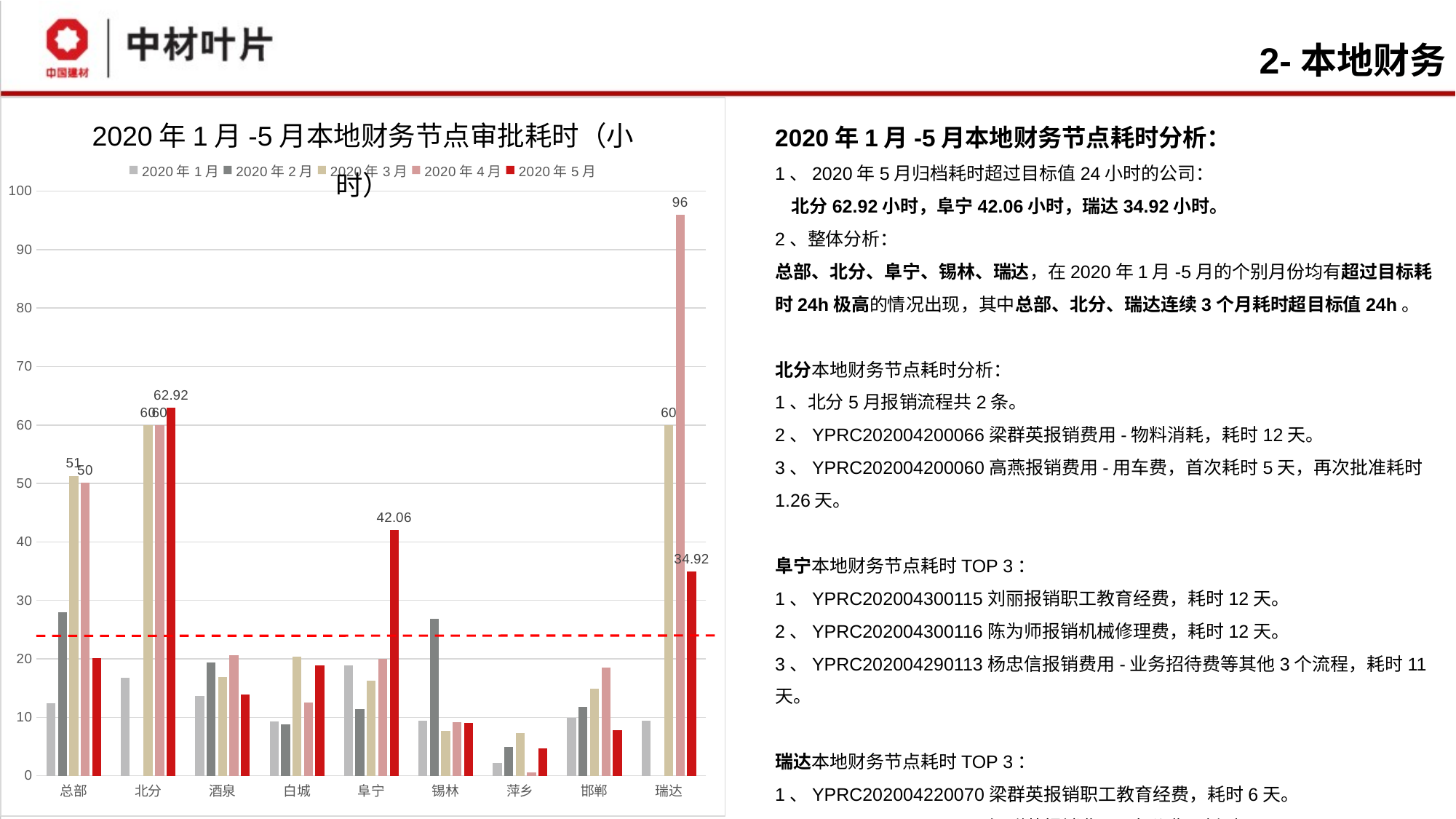

# 2-本地财务

### Chart

| Category | 2020年1月 | 2020年2月 | 2020年3月 | 2020年4月 | 2020年5月 |
|---|---|---|---|---|---|
| 总部 | 12.4021053997899 | 27.9885353537022 | 51.3251792114837 | 50.1061473429993 | 20.0696257172639 |
| 北分 | 16.7443981476244 | None | 60.0 | 60.0 | 62.9180952380827 |
| 酒泉 | 13.7151153846205 | 19.3706277779548 | 16.8592771464742 | 20.6368981481355 | 13.8927478632433 |
| 白城 | 9.26581249999726 | 8.77526819915912 | 20.332728758064 | 12.5173941799065 | 18.8783009259321 |
| 阜宁 | 18.9208545377251 | 11.4314398147981 | 16.3189566929666 | 20.0284702093391 | 42.0631758530164 |
| 锡林 | 9.39125295502921 | 26.832504708095 | 7.7204250333668 | 9.12628182870685 | 9.07790123457173 |
| 萍乡 | 2.24219907406465 | 4.9661111114388 | 7.24137115827266 | 0.615753968242124 | 4.6566868686784 |
| 邯郸 | 9.95101139592365 | 11.7498148147437 | 14.9090586421468 | 18.5108744855841 | 7.74609809027061 |
| 瑞达 | 9.38002583978232 | None | 60.0 | 96.0 | 34.919007936505 |
2020年1月-5月本地财务节点审批耗时（小时）
2020年1月-5月本地财务节点耗时分析：
1、2020年5月归档耗时超过目标值24小时的公司：
   北分62.92小时，阜宁42.06小时，瑞达34.92小时。
2、整体分析：
总部、北分、阜宁、锡林、瑞达，在2020年1月-5月的个别月份均有超过目标耗时24h极高的情况出现，其中总部、北分、瑞达连续3个月耗时超目标值24h。

北分本地财务节点耗时分析：
1、北分5月报销流程共2条。
2、YPRC202004200066梁群英报销费用-物料消耗，耗时12天。
3、YPRC202004200060高燕报销费用-用车费，首次耗时5天，再次批准耗时1.26天。

阜宁本地财务节点耗时TOP 3：
1、YPRC202004300115刘丽报销职工教育经费，耗时12天。
2、YPRC202004300116陈为师报销机械修理费，耗时12天。
3、YPRC202004290113杨忠信报销费用-业务招待费等其他3个流程，耗时11天。

瑞达本地财务节点耗时TOP 3：
1、YPRC202004220070梁群英报销职工教育经费，耗时6天。
2、YPRC202005210108梁群英报销费用-办公费，耗时4天。
3、YPRC202005210115李芳报销费用-工会经费，耗时4天。